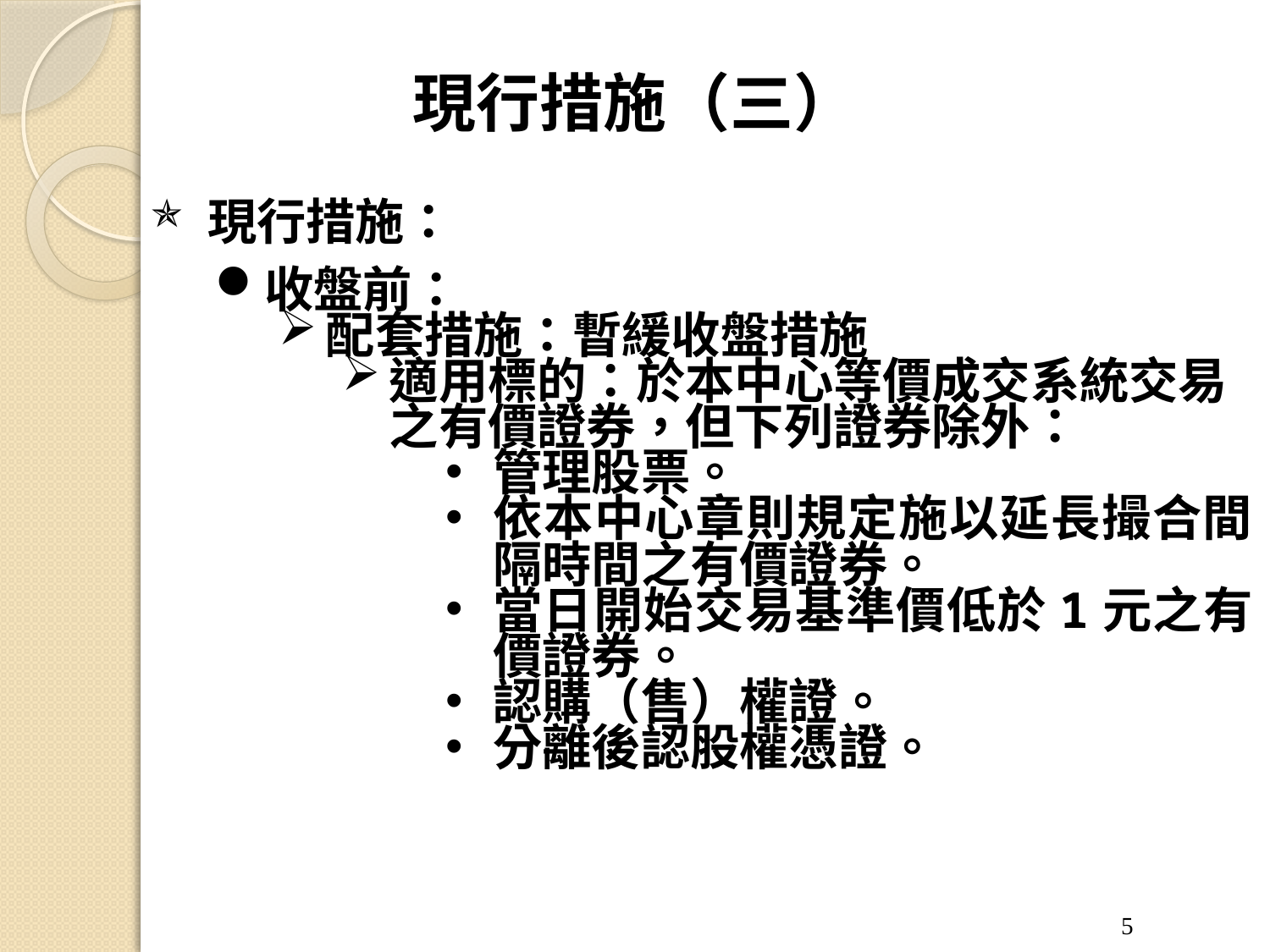

# 現行措施（三）
現行措施：
收盤前：
配套措施：暫緩收盤措施
適用標的：於本中心等價成交系統交易之有價證券，但下列證券除外：
管理股票。
依本中心章則規定施以延長撮合間隔時間之有價證券。
當日開始交易基準價低於1元之有價證券。
認購（售）權證。
分離後認股權憑證。

5